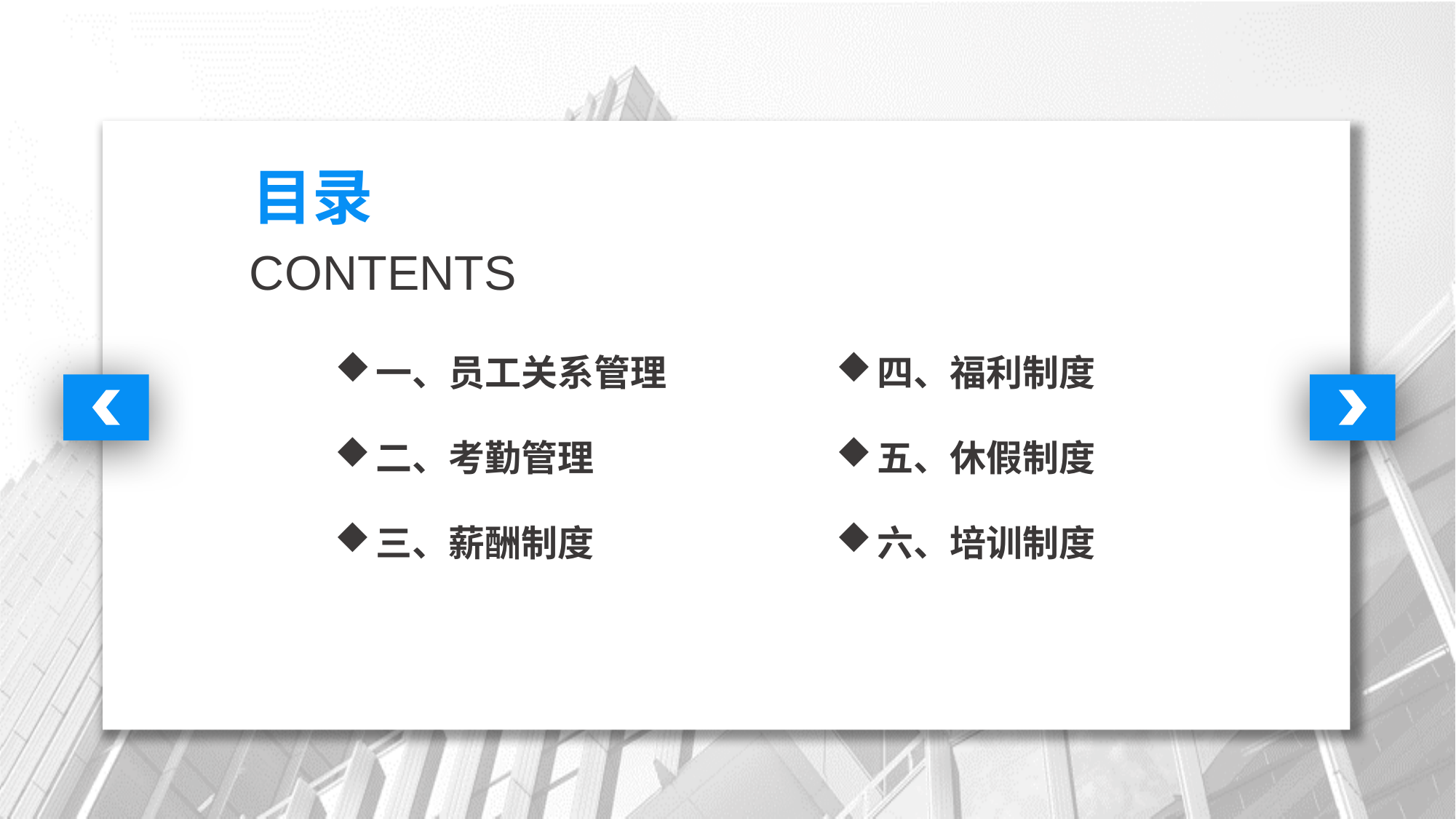

目录
https://www.PPT818.com/
CONTENTS
一、员工关系管理
四、福利制度

二、考勤管理
五、休假制度
三、薪酬制度
六、培训制度